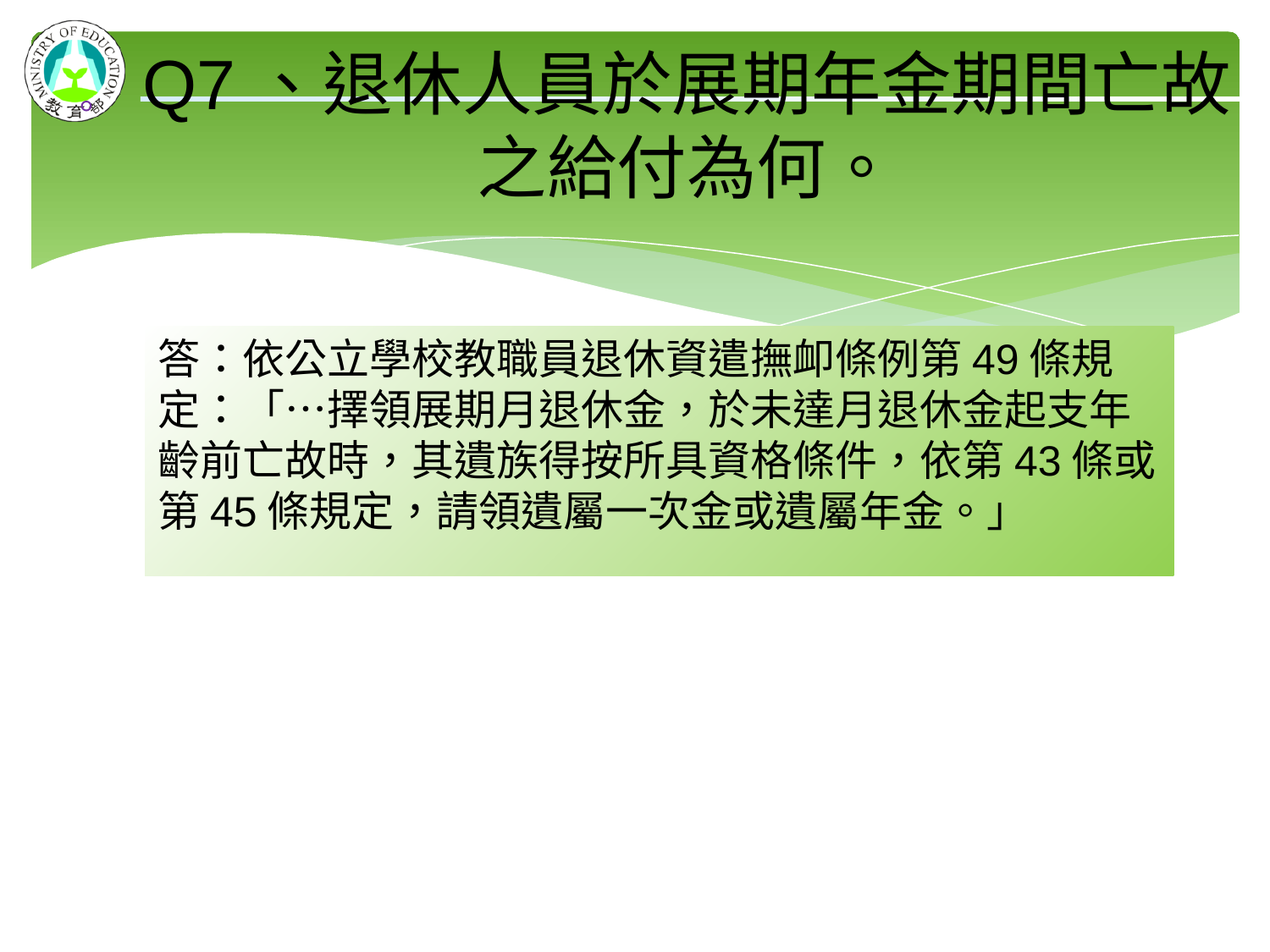

。
# Q7、退休人員於展期年金期間亡故之給付為何。
答：依公立學校教職員退休資遣撫卹條例第49條規定：「…擇領展期月退休金，於未達月退休金起支年齡前亡故時，其遺族得按所具資格條件，依第43條或第45條規定，請領遺屬一次金或遺屬年金。」